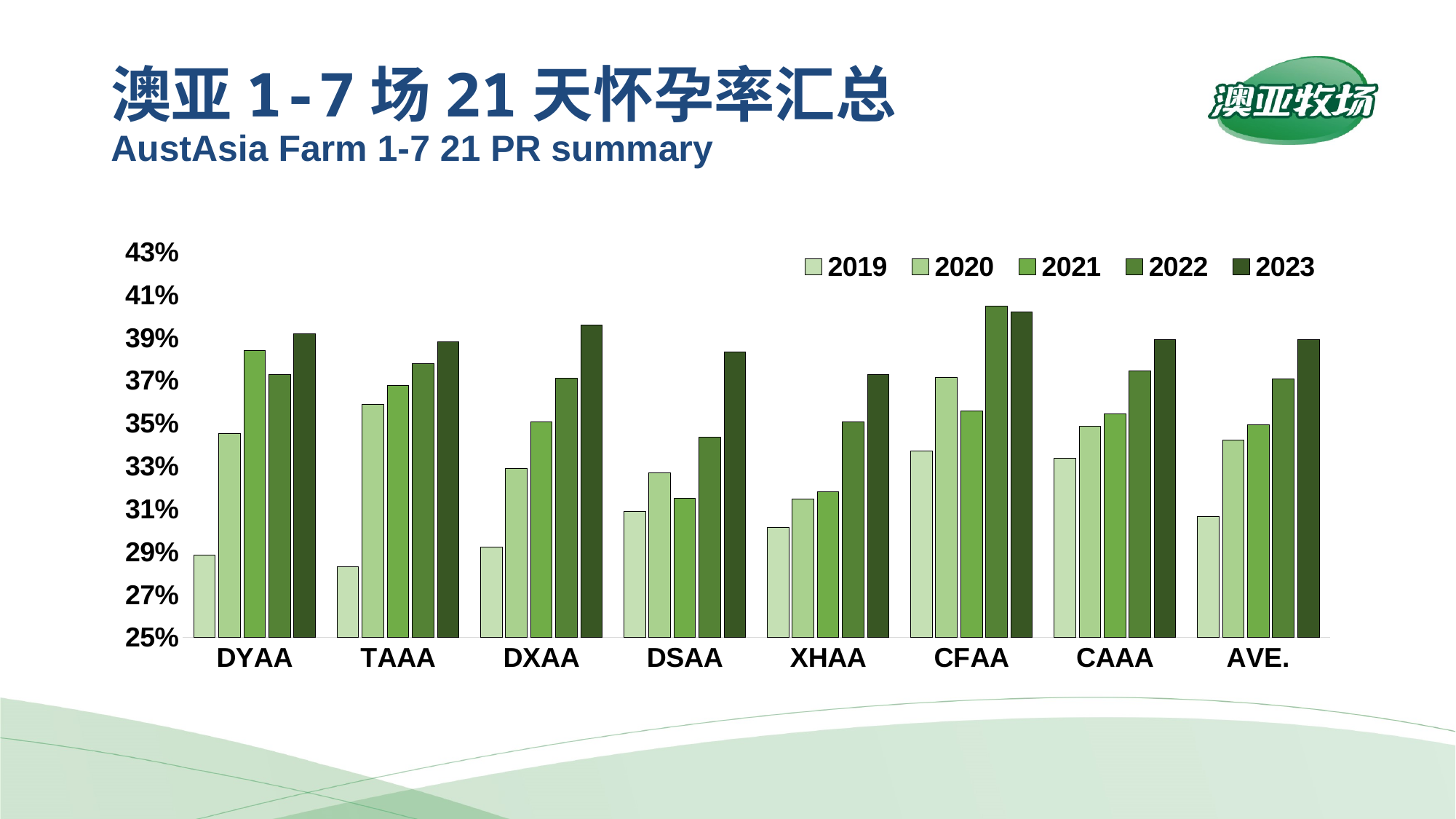

# 澳亚1-7场21天怀孕率汇总 AustAsia Farm 1-7 21 PR summary

### Chart

| Category | 2019 | 2020 | 2021 | 2022 | 2023 |
|---|---|---|---|---|---|
| DYAA | 0.28861566031161334 | 0.34520816726960574 | 0.3839642761930152 | 0.37279713793560354 | 0.39168552036199095 |
| TAAA | 0.2830561941934449 | 0.3589527027027027 | 0.3676119798568778 | 0.37800504715101607 | 0.38810619469026547 |
| DXAA | 0.2922491776315789 | 0.3289048919791408 | 0.35082944530845 | 0.3710559528817838 | 0.39592420937840783 |
| DSAA | 0.30890552811852795 | 0.3268922018348624 | 0.31498559077809796 | 0.34345212798251473 | 0.3833467417538214 |
| XHAA | 0.30133509315193663 | 0.3146332315276215 | 0.31790037373793717 | 0.3505659223003977 | 0.3727413179283939 |
| CFAA | 0.3369751144953926 | 0.3714847590953786 | 0.3556820438149447 | 0.4046663492279437 | 0.40200217924271314 |
| CAAA | 0.33366621629560006 | 0.3485181445625705 | 0.35424525564389764 | 0.37447988904299584 | 0.3891688503661896 |
| AVE. | 0.3064004263140135 | 0.34208487128169746 | 0.34931699504760294 | 0.3707174895031793 | 0.3889964305316832 |